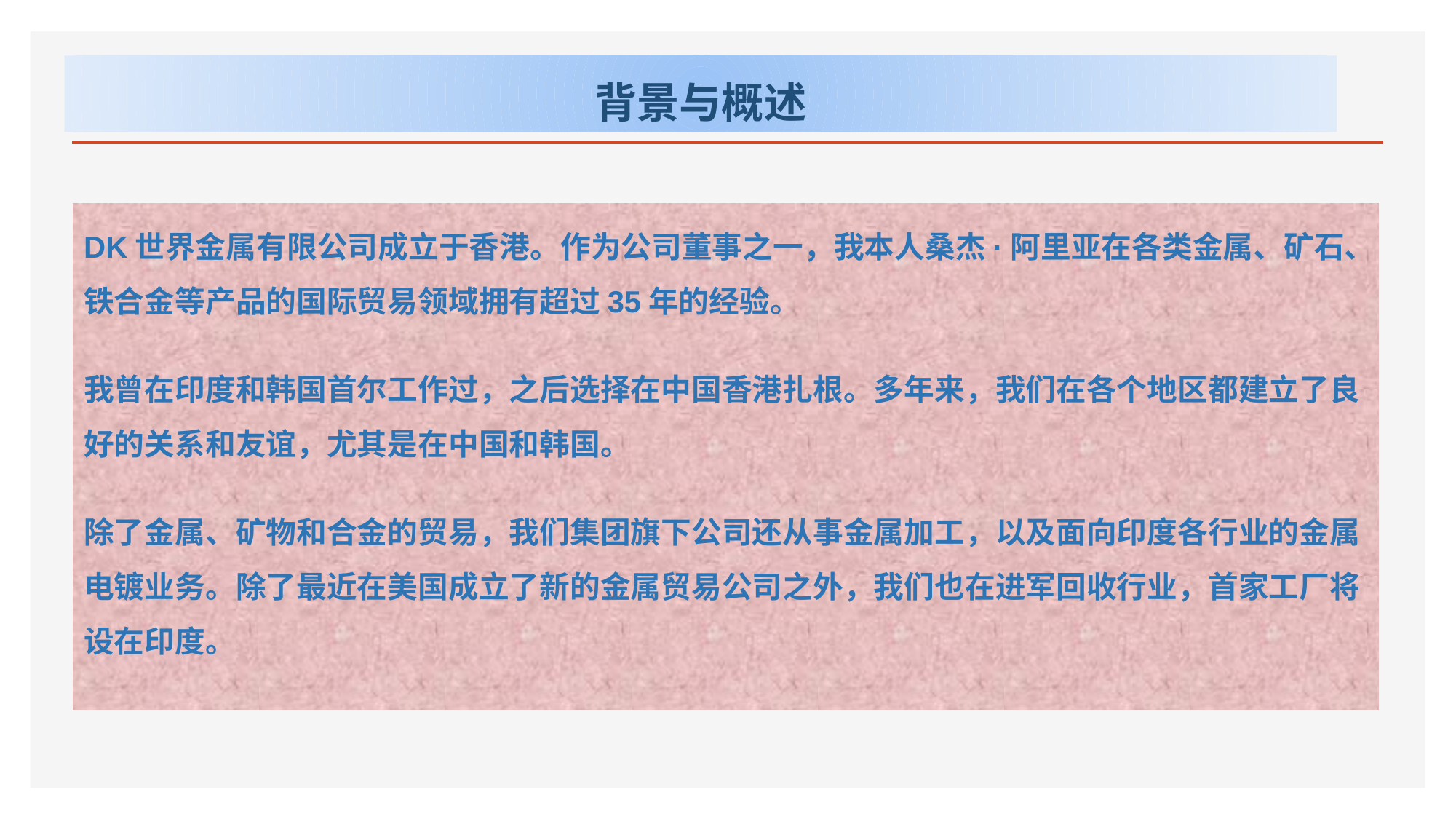

# 背景与概述
DK世界金属有限公司成立于香港。作为公司董事之一，我本人桑杰·阿里亚在各类金属、矿石、铁合金等产品的国际贸易领域拥有超过35年的经验。
我曾在印度和韩国首尔工作过，之后选择在中国香港扎根。多年来，我们在各个地区都建立了良好的关系和友谊，尤其是在中国和韩国。
除了金属、矿物和合金的贸易，我们集团旗下公司还从事金属加工，以及面向印度各行业的金属电镀业务。除了最近在美国成立了新的金属贸易公司之外，我们也在进军回收行业，首家工厂将设在印度。